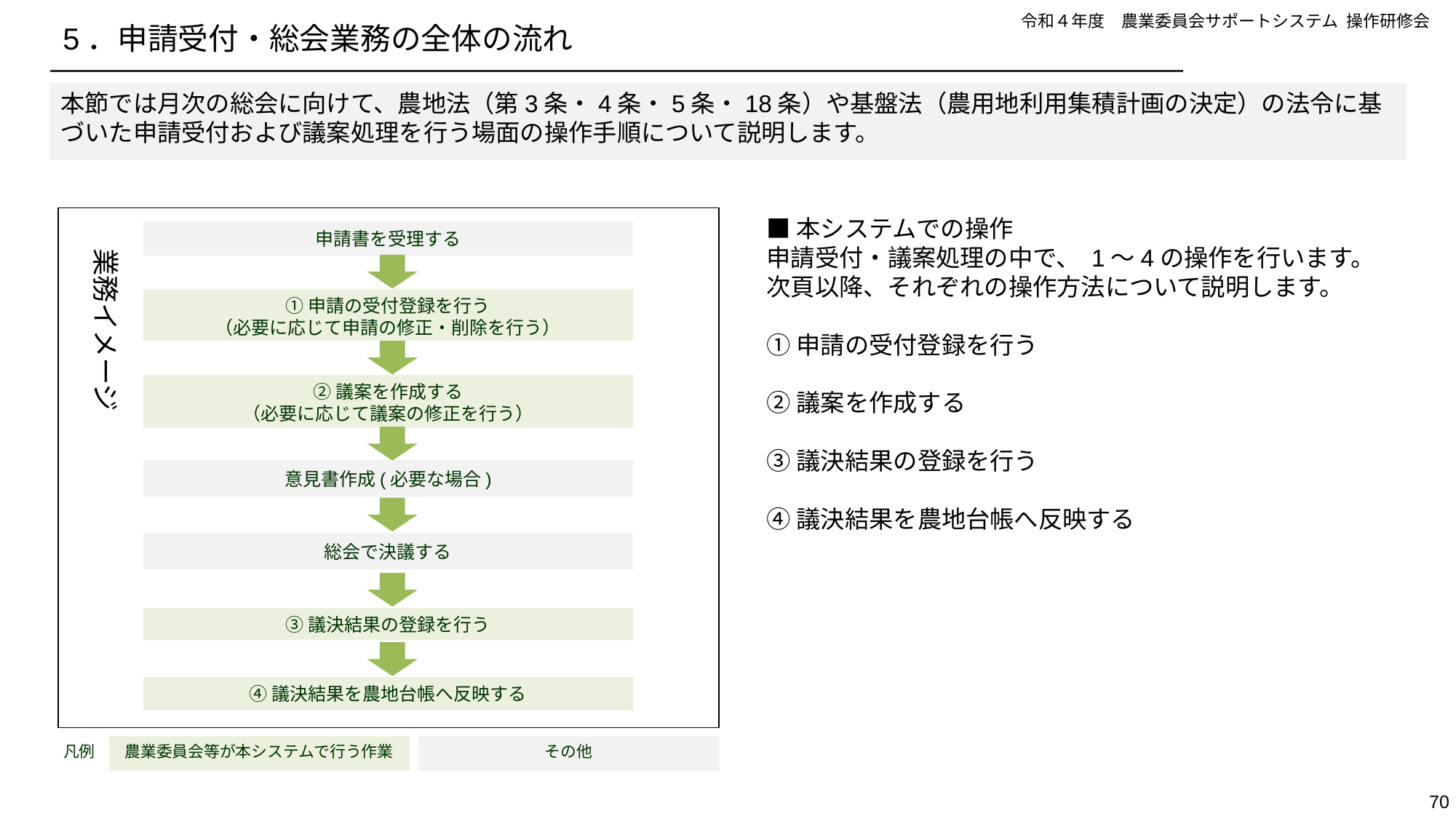

# 5．申請受付・総会業務の全体の流れ
本節では月次の総会に向けて、農地法（第3条・4条・5条・18条）や基盤法（農用地利用集積計画の決定）の法令に基づいた申請受付および議案処理を行う場面の操作手順について説明します。
■本システムでの操作
申請受付・議案処理の中で、 1～4の操作を行います。次頁以降、それぞれの操作方法について説明します。

①申請の受付登録を行う

②議案を作成する

③議決結果の登録を行う

④議決結果を農地台帳へ反映する

申請書を受理する
業務イメージ

①申請の受付登録を行う
（必要に応じて申請の修正・削除を行う）

②議案を作成する
（必要に応じて議案の修正を行う）

意見書作成(必要な場合)

総会で決議する

③議決結果の登録を行う

④議決結果を農地台帳へ反映する
凡例
農業委員会等が本システムで行う作業
その他